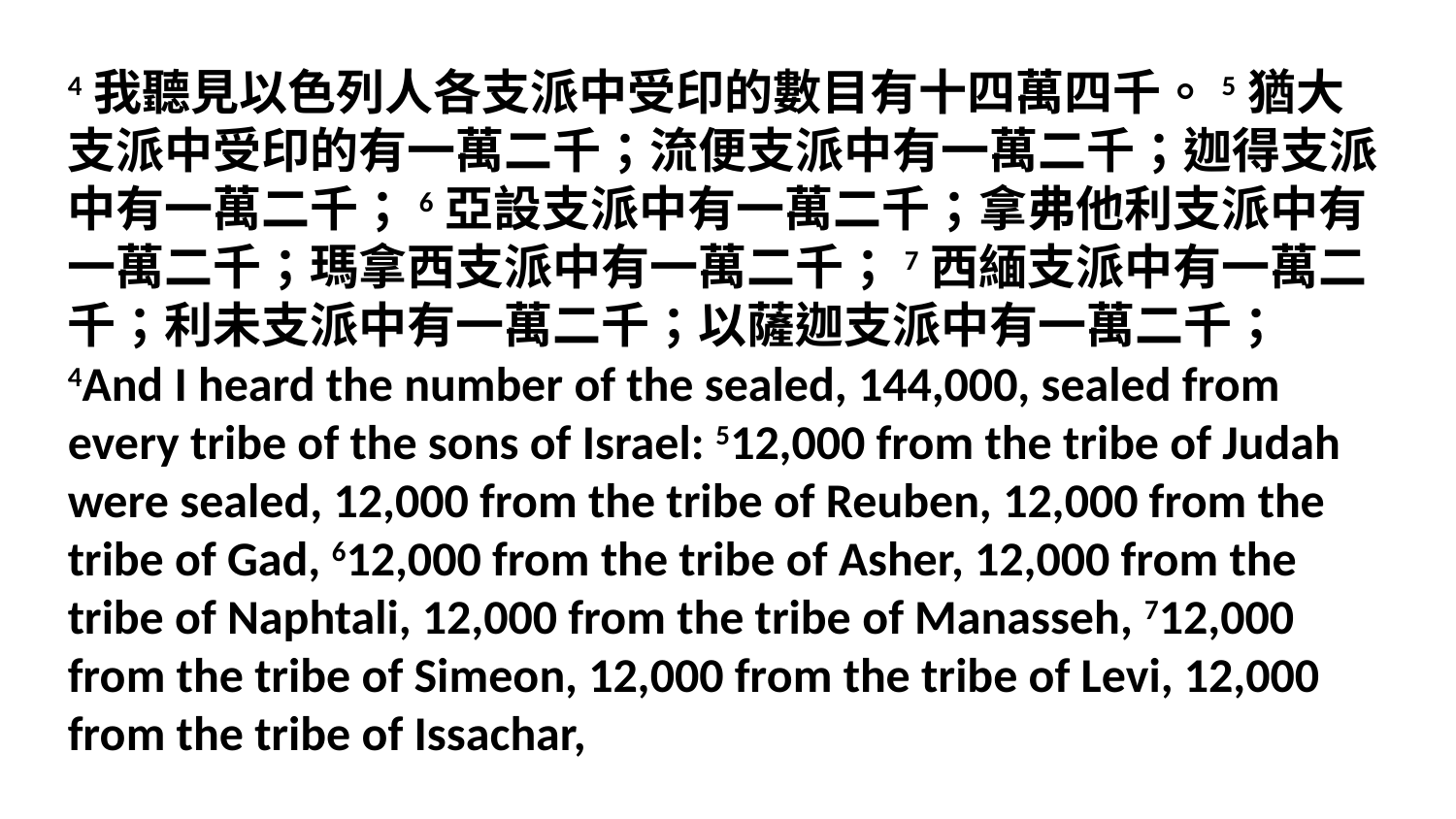

4我聽見以色列人各支派中受印的數目有十四萬四千。5猶大支派中受印的有一萬二千；流便支派中有一萬二千；迦得支派中有一萬二千；6亞設支派中有一萬二千；拿弗他利支派中有一萬二千；瑪拿西支派中有一萬二千；7西緬支派中有一萬二千；利未支派中有一萬二千；以薩迦支派中有一萬二千；
4And I heard the number of the sealed, 144,000, sealed from every tribe of the sons of Israel: 512,000 from the tribe of Judah were sealed, 12,000 from the tribe of Reuben, 12,000 from the tribe of Gad, 612,000 from the tribe of Asher, 12,000 from the tribe of Naphtali, 12,000 from the tribe of Manasseh, 712,000 from the tribe of Simeon, 12,000 from the tribe of Levi, 12,000 from the tribe of Issachar,